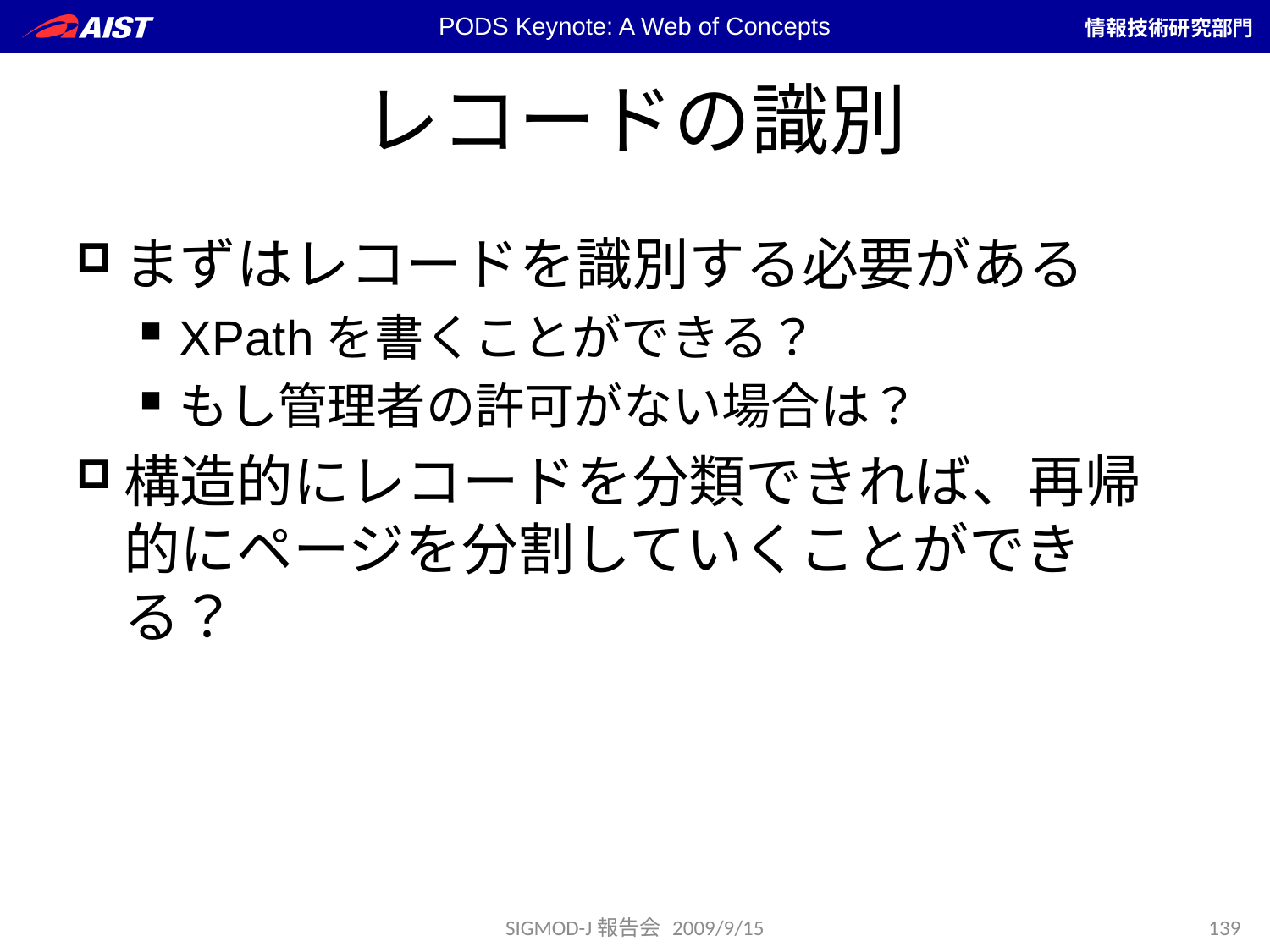

PODS Keynote: A Web of Concepts
# レコードの識別
まずはレコードを識別する必要がある
XPathを書くことができる？
もし管理者の許可がない場合は？
構造的にレコードを分類できれば、再帰的にページを分割していくことができる？
SIGMOD-J報告会 2009/9/15
139